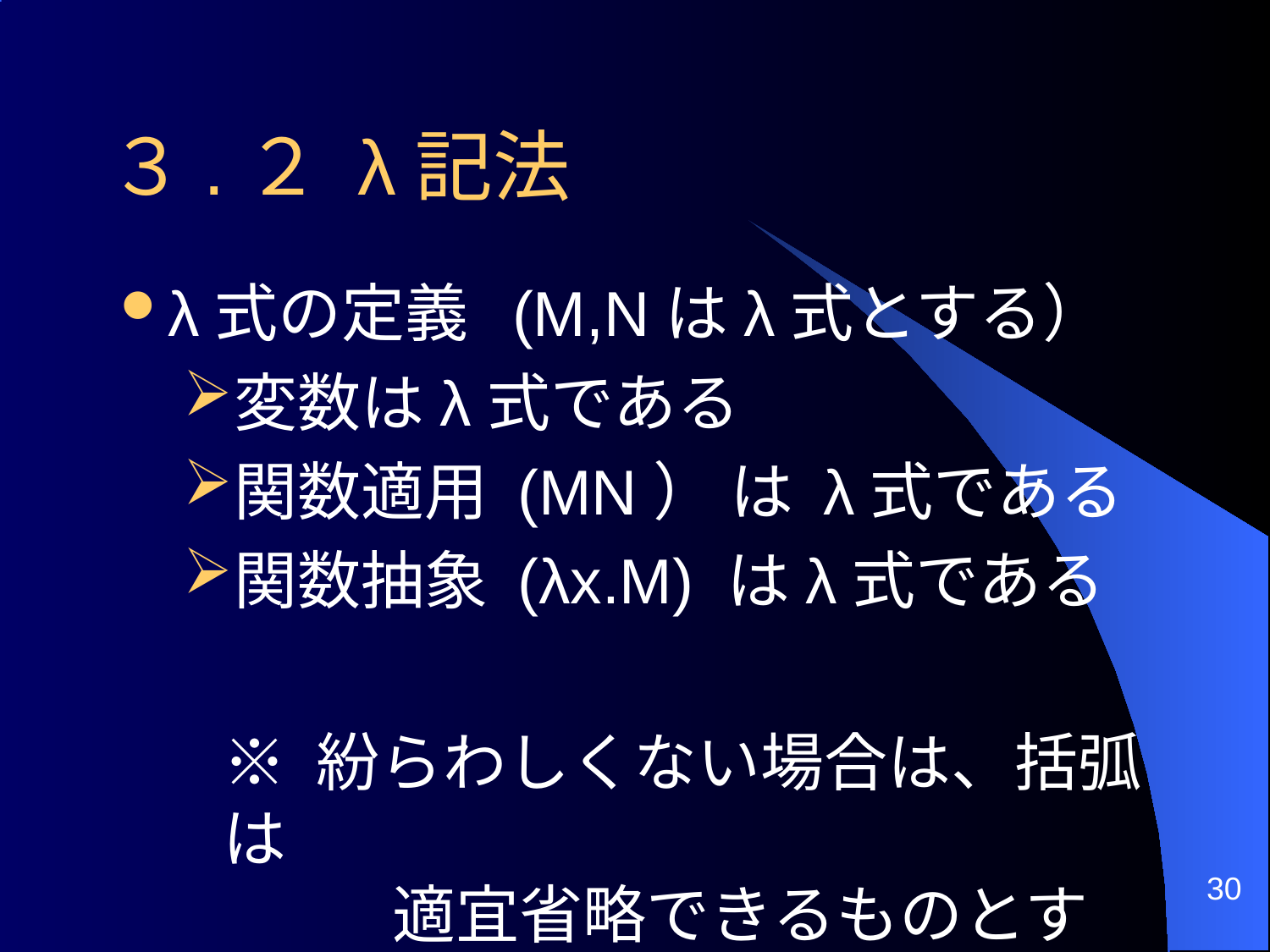

# ３.２ λ記法
λ式の定義  (M,Nはλ式とする）
変数はλ式である
関数適用 (MN） は λ式である
関数抽象 (λx.M) はλ式である

	※ 紛らわしくない場合は、括弧は
	   適宜省略できるものとする
30